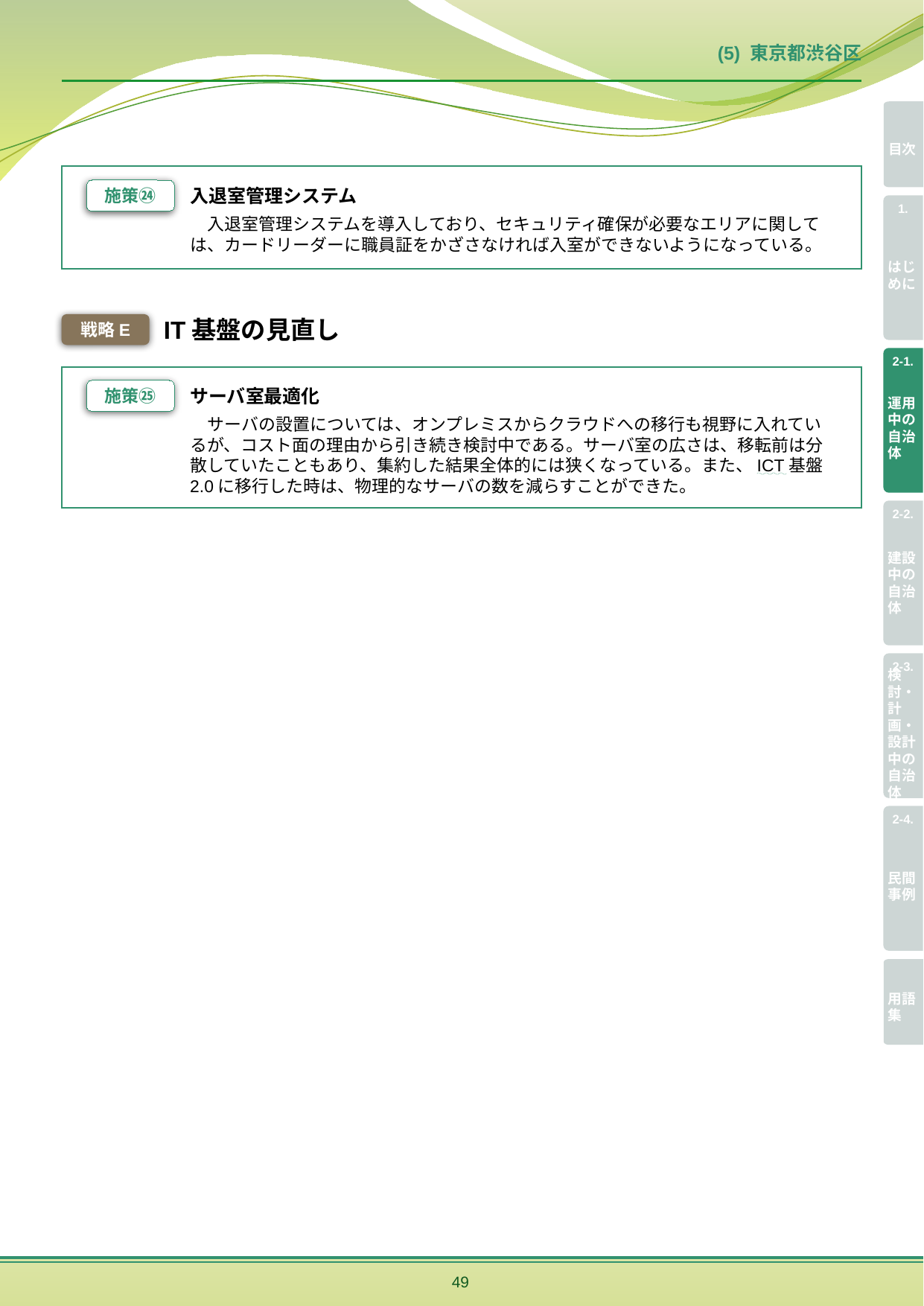

(5) 東京都渋谷区

施策㉔
入退室管理システム
入退室管理システムを導入しており、セキュリティ確保が必要なエリアに関しては、カードリーダーに職員証をかざさなければ入室ができないようになっている。
戦略E
IT基盤の見直し

施策㉕
サーバ室最適化
サーバの設置については、オンプレミスからクラウドへの移行も視野に入れているが、コスト面の理由から引き続き検討中である。サーバ室の広さは、移転前は分散していたこともあり、集約した結果全体的には狭くなっている。また、ICT基盤2.0に移行した時は、物理的なサーバの数を減らすことができた。
49